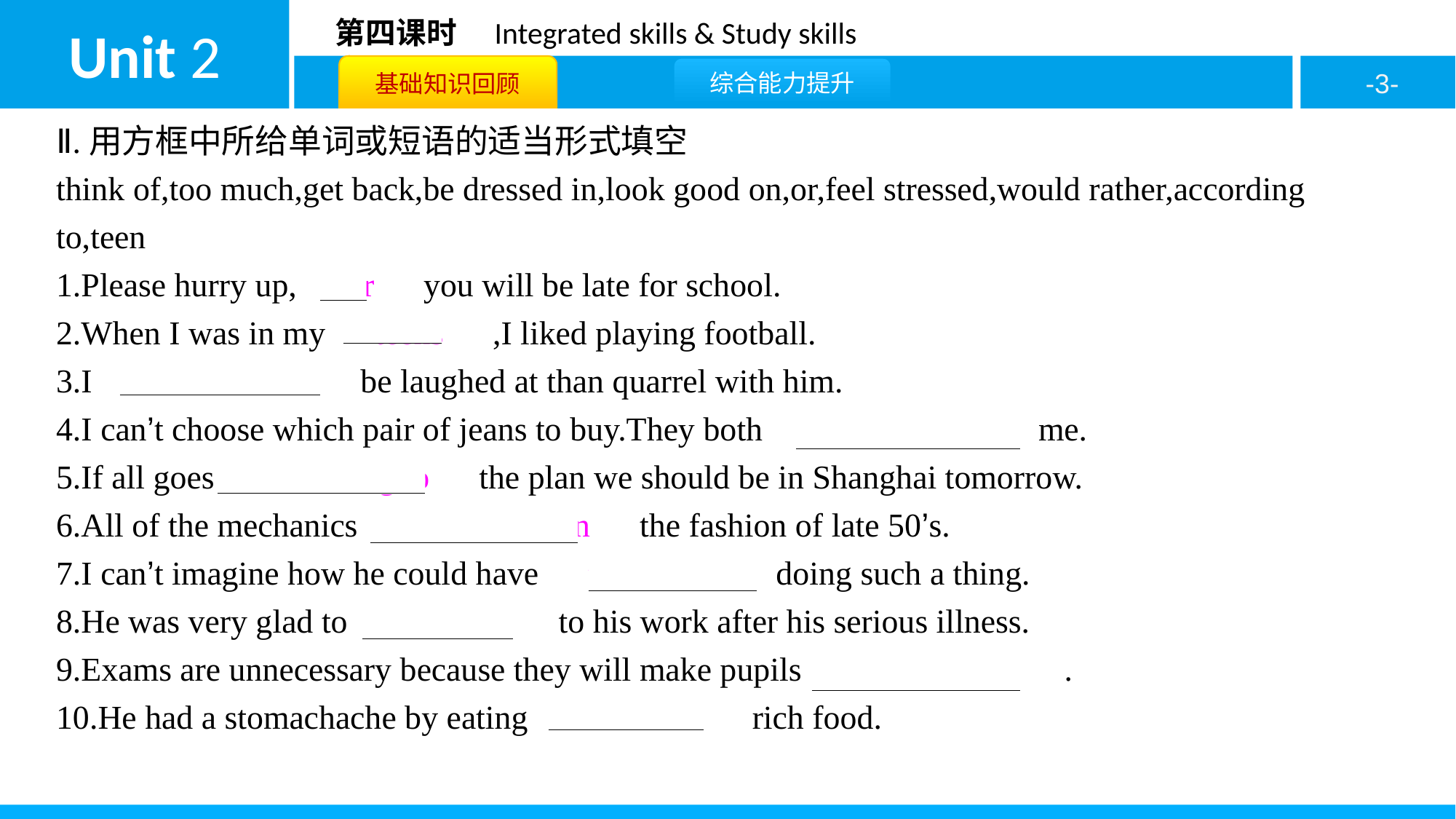

Ⅱ.用方框中所给单词或短语的适当形式填空
think of,too much,get back,be dressed in,look good on,or,feel stressed,would rather,according to,teen
1.Please hurry up,　or　you will be late for school.
2.When I was in my　teens　,I liked playing football.
3.I　would rather　be laughed at than quarrel with him.
4.I can’t choose which pair of jeans to buy.They both　look good on　me.
5.If all goes　according to　the plan we should be in Shanghai tomorrow.
6.All of the mechanics　are dressed in　the fashion of late 50’s.
7.I can’t imagine how he could have　thought of　doing such a thing.
8.He was very glad to　get back　to his work after his serious illness.
9.Exams are unnecessary because they will make pupils　feel stressed　.
10.He had a stomachache by eating　too much　rich food.